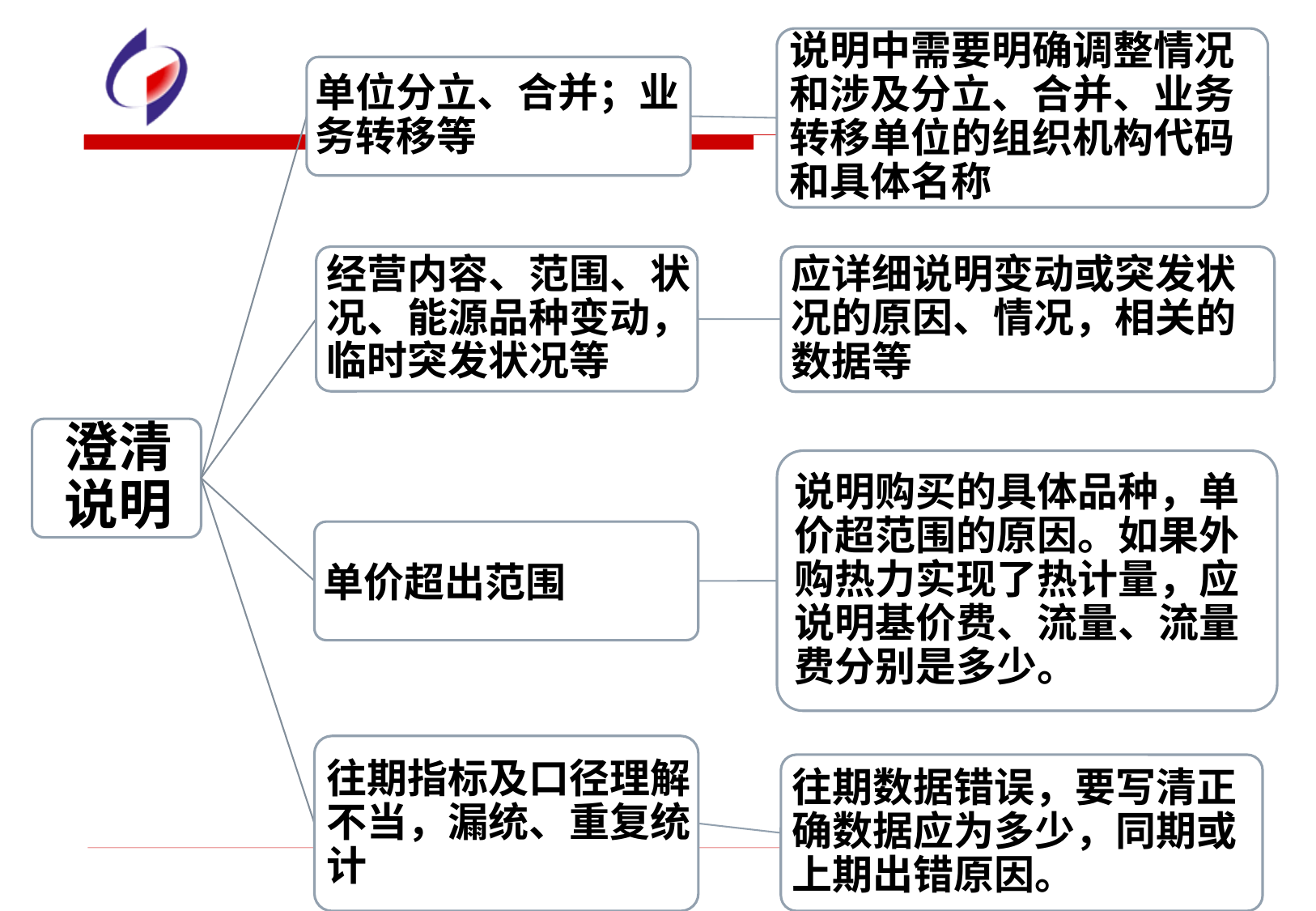

澄清说明

单位分立、合并；业务转移等

说明中需要明确调整情况和涉及分立、合并、业务转移单位的组织机构代码和具体名称

经营内容、范围、状况、能源品种变动，临时突发状况等

应详细说明变动或突发状况的原因、情况，相关的数据等

单价超出范围

说明购买的具体品种，单价超范围的原因。如果外购热力实现了热计量，应说明基价费、流量、流量费分别是多少。

往期指标及口径理解不当，漏统、重复统计

往期数据错误，要写清正确数据应为多少，同期或上期出错原因。
14